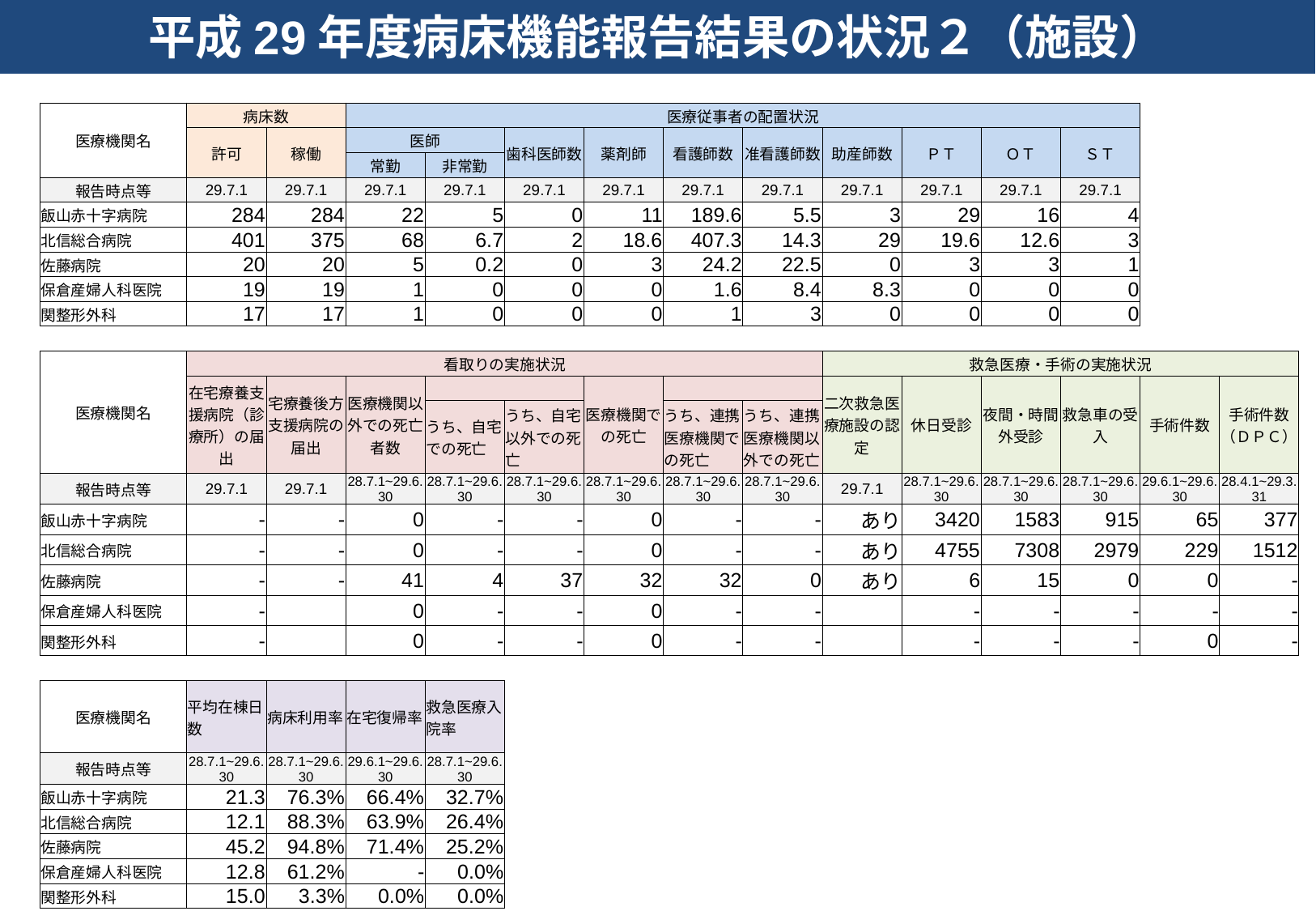

平成29年度病床機能報告結果の状況２（施設）
| 医療機関名 | 病床数 |  | 医療従事者の配置状況 |  |  |  |  |  |  |  |  |  |  |  |
| --- | --- | --- | --- | --- | --- | --- | --- | --- | --- | --- | --- | --- | --- | --- |
|  | 許可 | 稼働 | 医師 |  | 歯科医師数 | 薬剤師 | 看護師数 | 准看護師数 | 助産師数 | ＰＴ | ＯＴ | ＳＴ |  |  |
|  |  |  | 常勤 | 非常勤 |  |  |  |  |  |  |  |  |  |  |
| 報告時点等 | 29.7.1 | 29.7.1 | 29.7.1 | 29.7.1 | 29.7.1 | 29.7.1 | 29.7.1 | 29.7.1 | 29.7.1 | 29.7.1 | 29.7.1 | 29.7.1 |  |  |
| 飯山赤十字病院 | 284 | 284 | 22 | 5 | 0 | 11 | 189.6 | 5.5 | 3 | 29 | 16 | 4 |  |  |
| 北信総合病院 | 401 | 375 | 68 | 6.7 | 2 | 18.6 | 407.3 | 14.3 | 29 | 19.6 | 12.6 | 3 |  |  |
| 佐藤病院 | 20 | 20 | 5 | 0.2 | 0 | 3 | 24.2 | 22.5 | 0 | 3 | 3 | 1 |  |  |
| 保倉産婦人科医院 | 19 | 19 | 1 | 0 | 0 | 0 | 1.6 | 8.4 | 8.3 | 0 | 0 | 0 |  |  |
| 関整形外科 | 17 | 17 | 1 | 0 | 0 | 0 | 1 | 3 | 0 | 0 | 0 | 0 |  |  |
|  |  |  |  |  |  |  |  |  |  |  |  |  |  |  |
| 医療機関名 | 看取りの実施状況 |  |  |  |  |  |  |  | 救急医療・手術の実施状況 |  |  |  |  |  |
|  | 在宅療養支援病院（診療所）の届出 | 宅療養後方支援病院の届出 | 医療機関以外での死亡者数 |  |  | 医療機関での死亡 |  |  | 二次救急医療施設の認定 | 休日受診 | 夜間・時間外受診 | 救急車の受入 | 手術件数 | 手術件数（ＤＰＣ） |
|  |  |  |  | うち、自宅での死亡 | うち、自宅以外での死亡 |  | うち、連携医療機関での死亡 | うち、連携医療機関以外での死亡 |  |  |  |  |  |  |
| 報告時点等 | 29.7.1 | 29.7.1 | 28.7.1~29.6.30 | 28.7.1~29.6.30 | 28.7.1~29.6.30 | 28.7.1~29.6.30 | 28.7.1~29.6.30 | 28.7.1~29.6.30 | 29.7.1 | 28.7.1~29.6.30 | 28.7.1~29.6.30 | 28.7.1~29.6.30 | 29.6.1~29.6.30 | 28.4.1~29.3.31 |
| 飯山赤十字病院 | - | - | 0 | - | - | 0 | - | - | あり | 3420 | 1583 | 915 | 65 | 377 |
| 北信総合病院 | - | - | 0 | - | - | 0 | - | - | あり | 4755 | 7308 | 2979 | 229 | 1512 |
| 佐藤病院 | - | - | 41 | 4 | 37 | 32 | 32 | 0 | あり | 6 | 15 | 0 | 0 | - |
| 保倉産婦人科医院 | - |  | 0 | - | - | 0 | - | - |  | - | - | - | - | - |
| 関整形外科 | - |  | 0 | - | - | 0 | - | - |  | - | - | - | 0 | - |
|  |  |  |  |  |  |  |  |  |  |  |  |  |  |  |
| 医療機関名 | 平均在棟日数 | 病床利用率 | 在宅復帰率 | 救急医療入院率 |  |  |  |  |  |  |  |  |  |  |
| 報告時点等 | 28.7.1~29.6.30 | 28.7.1~29.6.30 | 29.6.1~29.6.30 | 28.7.1~29.6.30 |  |  |  |  |  |  |  |  |  |  |
| 飯山赤十字病院 | 21.3 | 76.3% | 66.4% | 32.7% |  |  |  |  |  |  |  |  |  |  |
| 北信総合病院 | 12.1 | 88.3% | 63.9% | 26.4% |  |  |  |  |  |  |  |  |  |  |
| 佐藤病院 | 45.2 | 94.8% | 71.4% | 25.2% |  |  |  |  |  |  |  |  |  |  |
| 保倉産婦人科医院 | 12.8 | 61.2% | - | 0.0% |  |  |  |  |  |  |  |  |  |  |
| 関整形外科 | 15.0 | 3.3% | 0.0% | 0.0% |  |  |  |  |  |  |  |  |  |  |